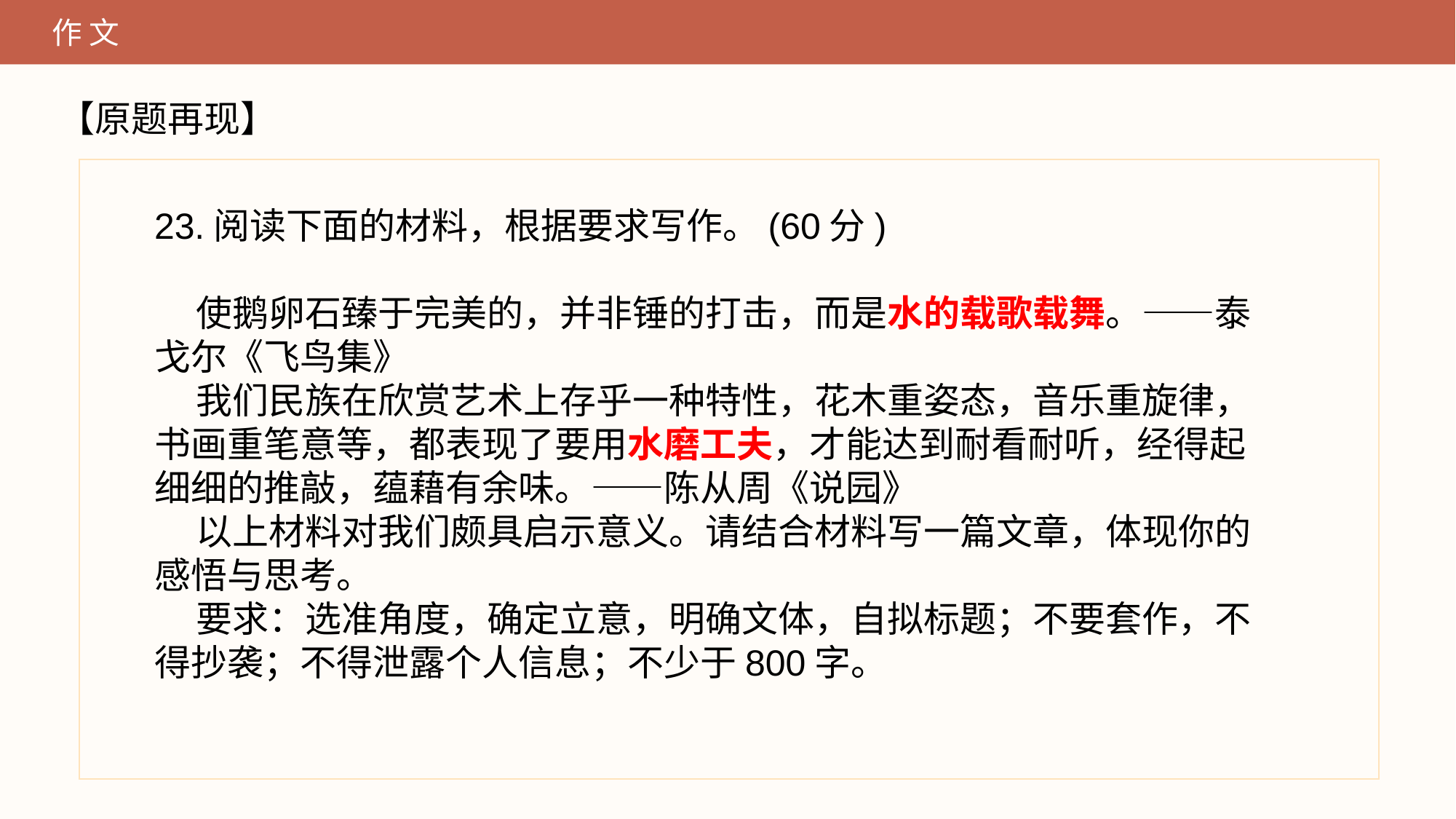

作 文
【原题再现】

23.阅读下面的材料，根据要求写作。(60分)

    使鹅卵石臻于完美的，并非锤的打击，而是水的载歌载舞。——泰戈尔《飞鸟集》
    我们民族在欣赏艺术上存乎一种特性，花木重姿态，音乐重旋律，书画重笔意等，都表现了要用水磨工夫，才能达到耐看耐听，经得起细细的推敲，蕴藉有余味。——陈从周《说园》
    以上材料对我们颇具启示意义。请结合材料写一篇文章，体现你的感悟与思考。
    要求：选准角度，确定立意，明确文体，自拟标题；不要套作，不得抄袭；不得泄露个人信息；不少于800字。